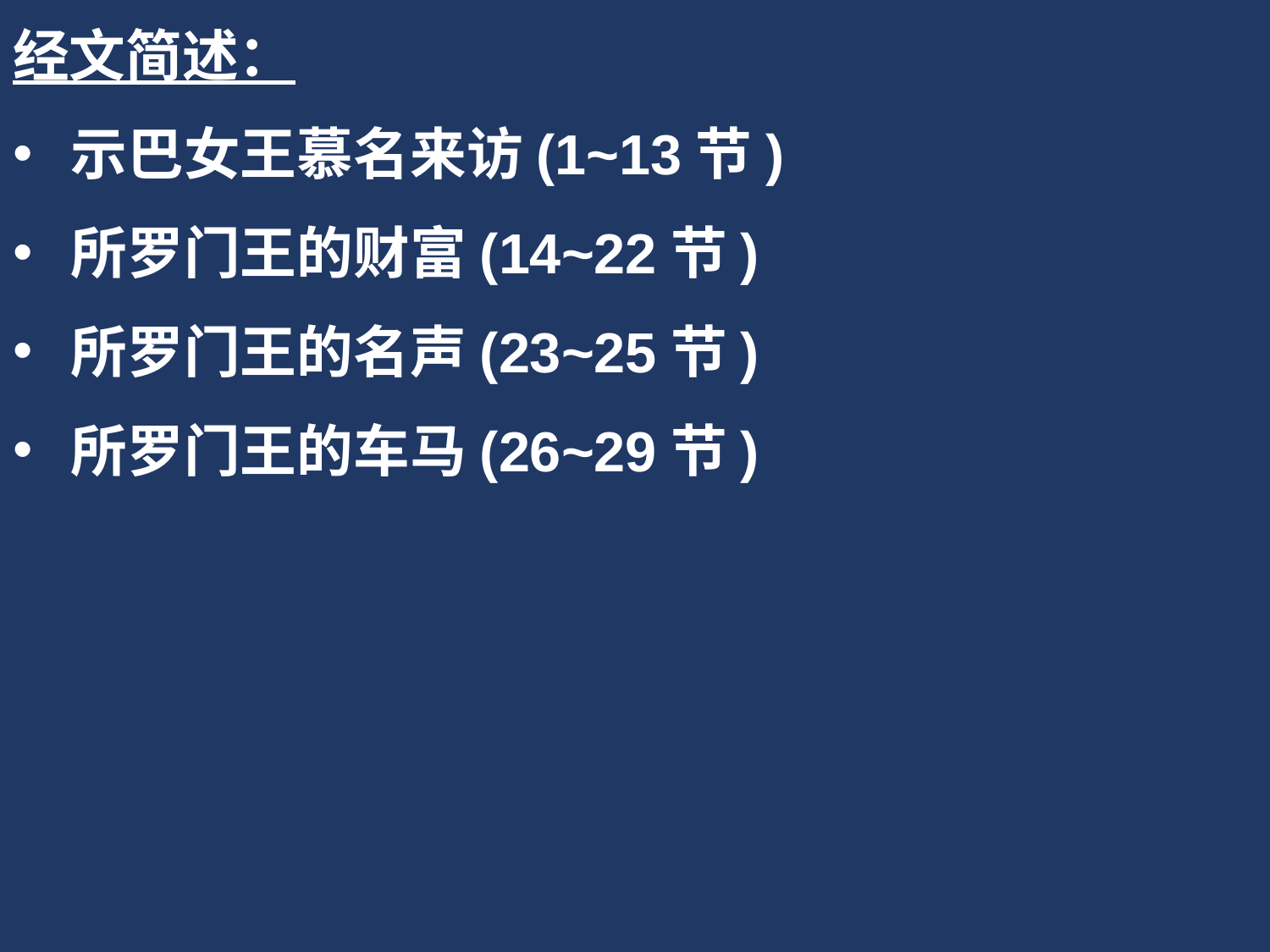

经文简述：
 示巴女王慕名来访(1~13节)
 所罗门王的财富(14~22节)
 所罗门王的名声(23~25节)
 所罗门王的车马(26~29节)